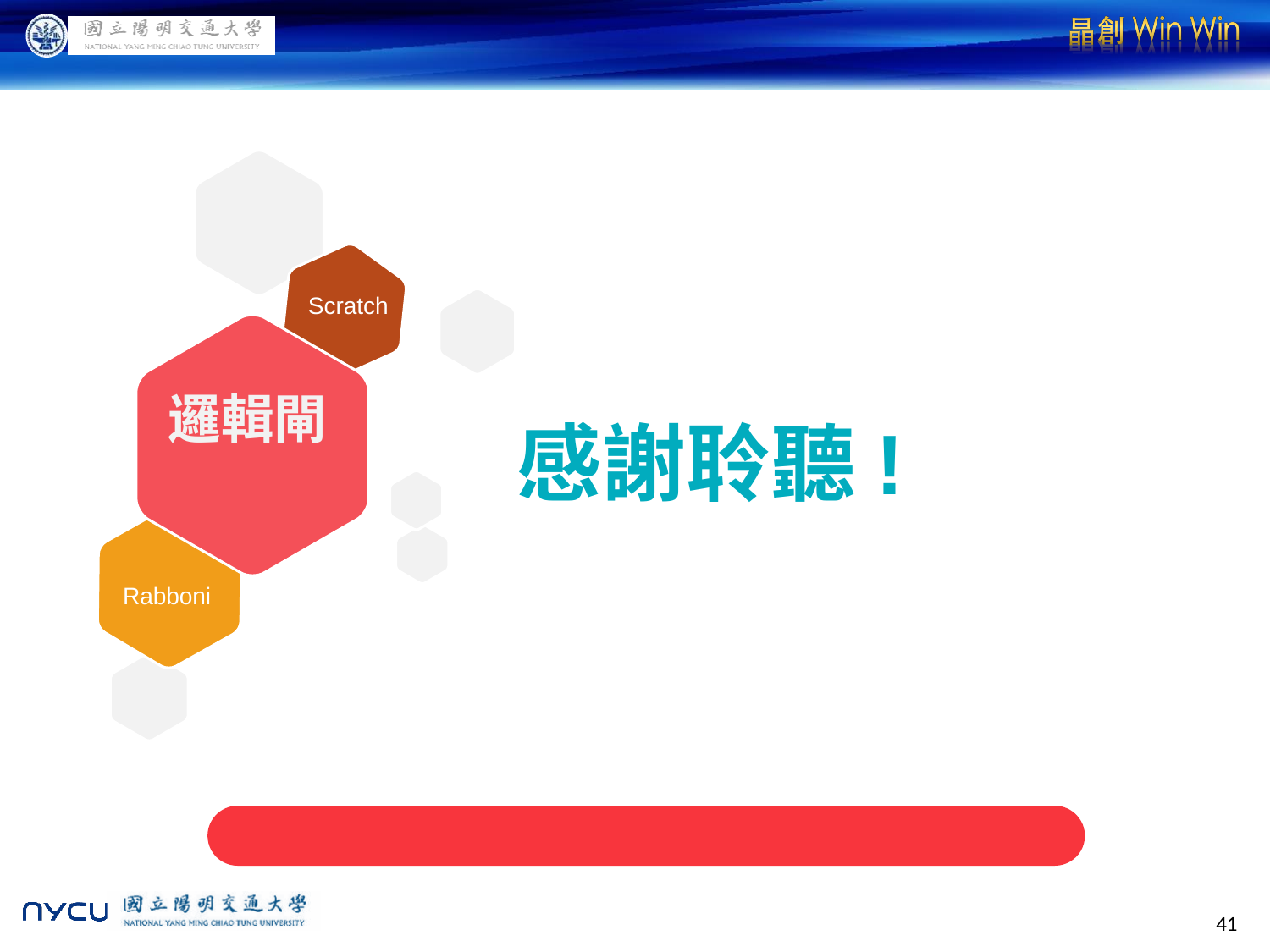

Scratch
Scratch

邏輯閘
感謝聆聽!

S

Rabboni
Rabboni